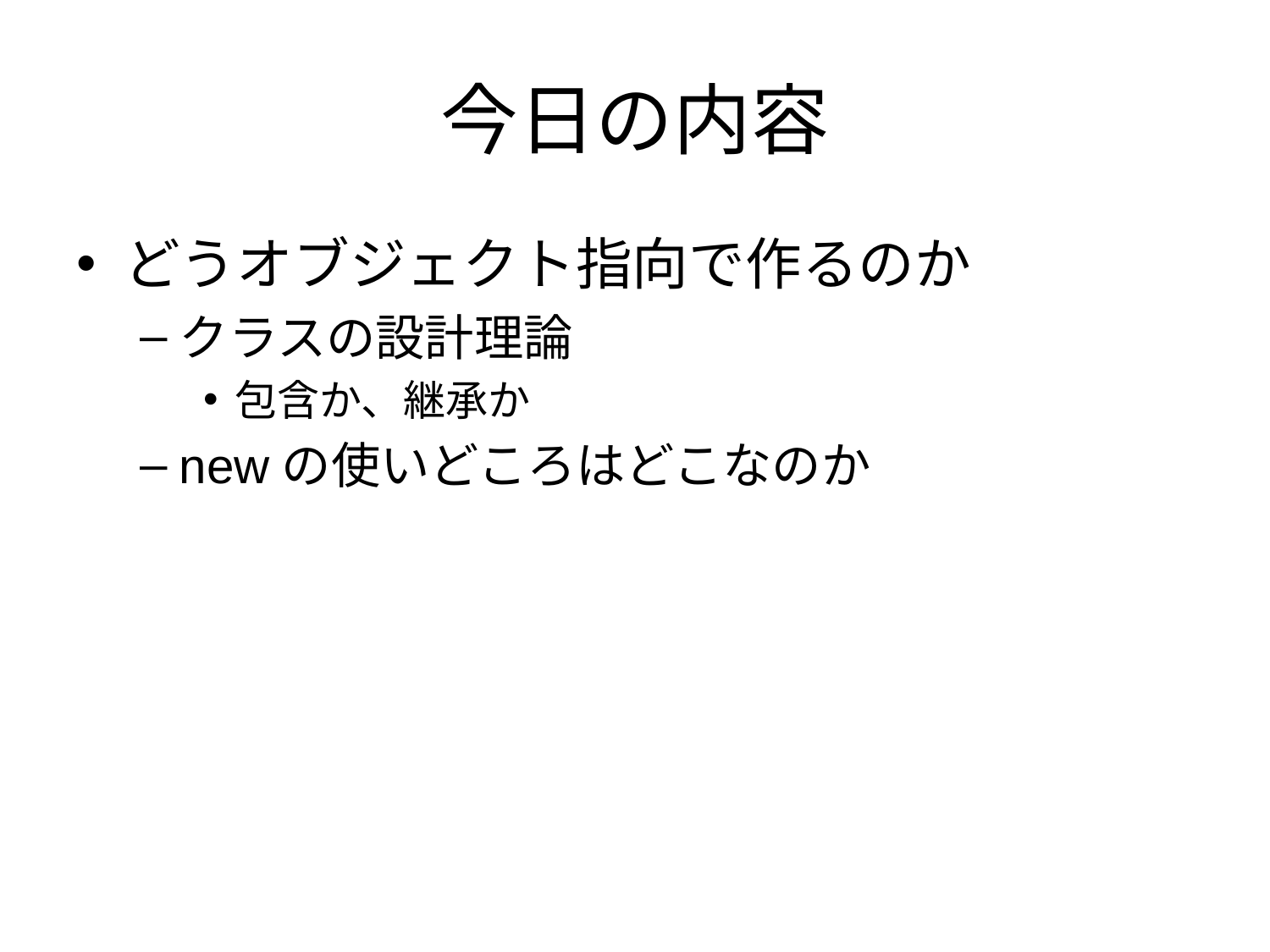

# 今日の内容
どうオブジェクト指向で作るのか
クラスの設計理論
包含か、継承か
newの使いどころはどこなのか